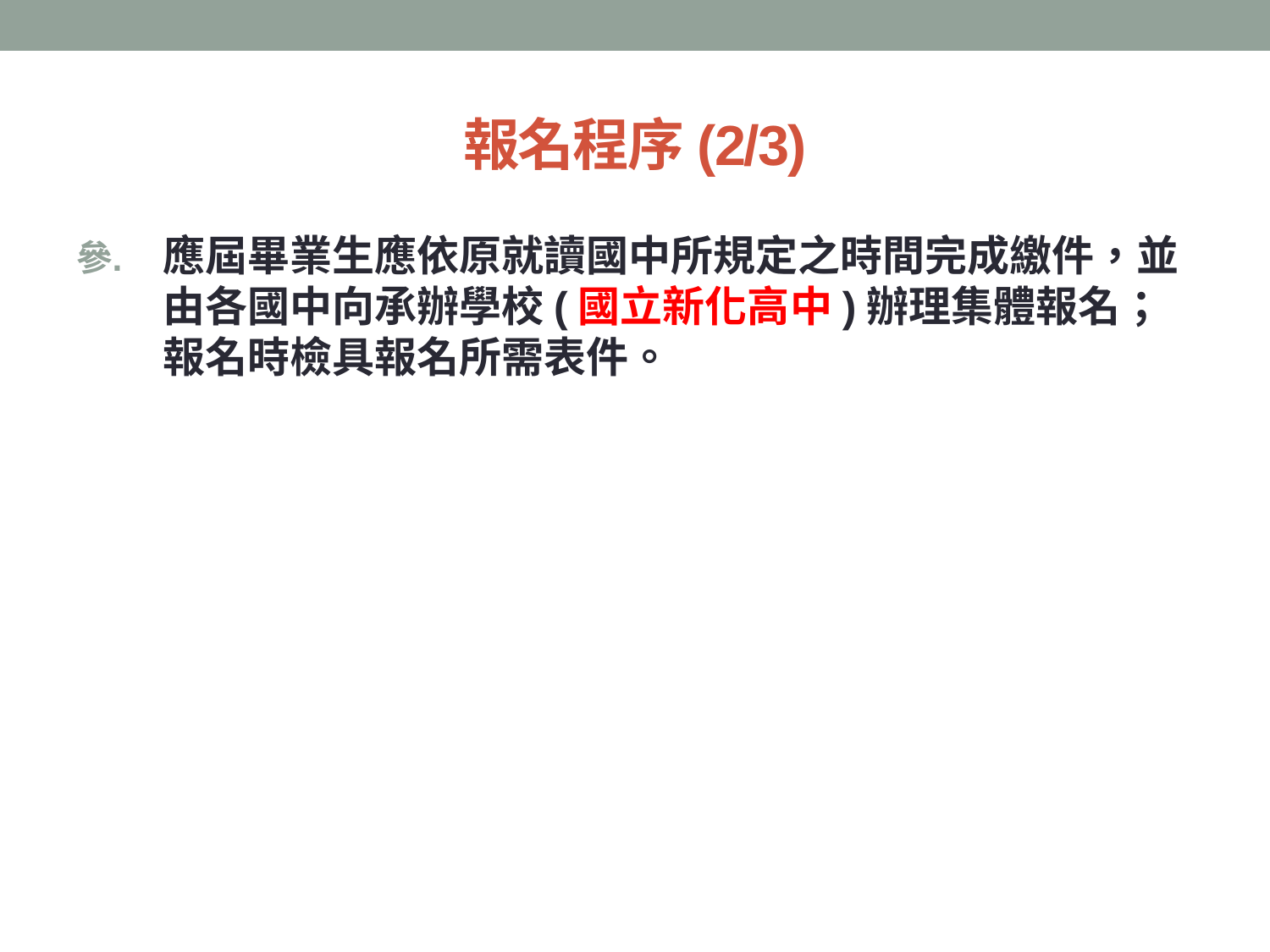

# 報名程序(2/3)
應屆畢業生應依原就讀國中所規定之時間完成繳件，並由各國中向承辦學校(國立新化高中)辦理集體報名；報名時檢具報名所需表件。